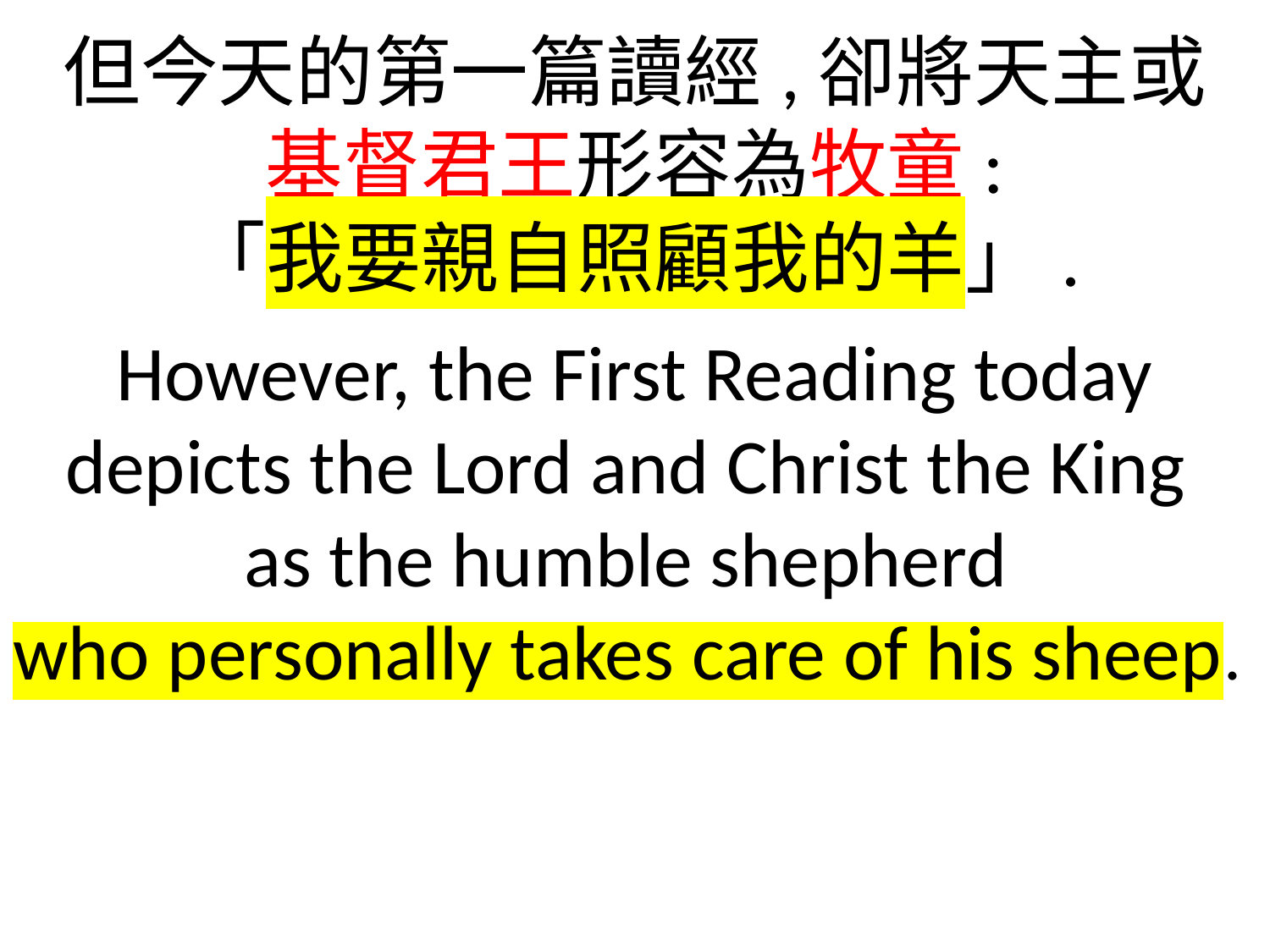

但今天的第一篇讀經,卻將天主或
基督君王形容為牧童:
「我要親自照顧我的羊」.
However, the First Reading today depicts the Lord and Christ the King
as the humble shepherd
who personally takes care of his sheep.